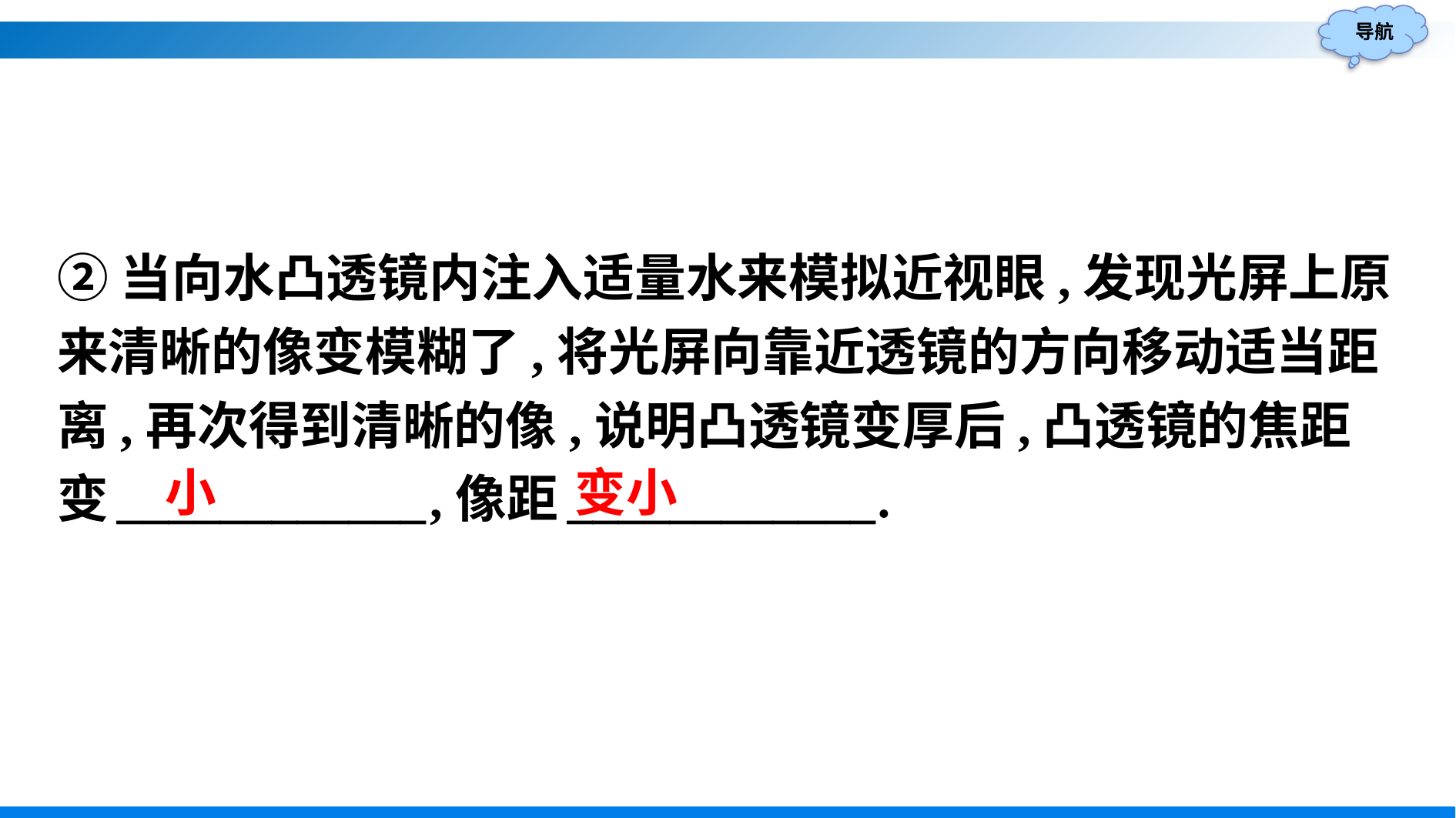

②当向水凸透镜内注入适量水来模拟近视眼,发现光屏上原来清晰的像变模糊了,将光屏向靠近透镜的方向移动适当距离,再次得到清晰的像,说明凸透镜变厚后,凸透镜的焦距变____________,像距____________.
变小
小